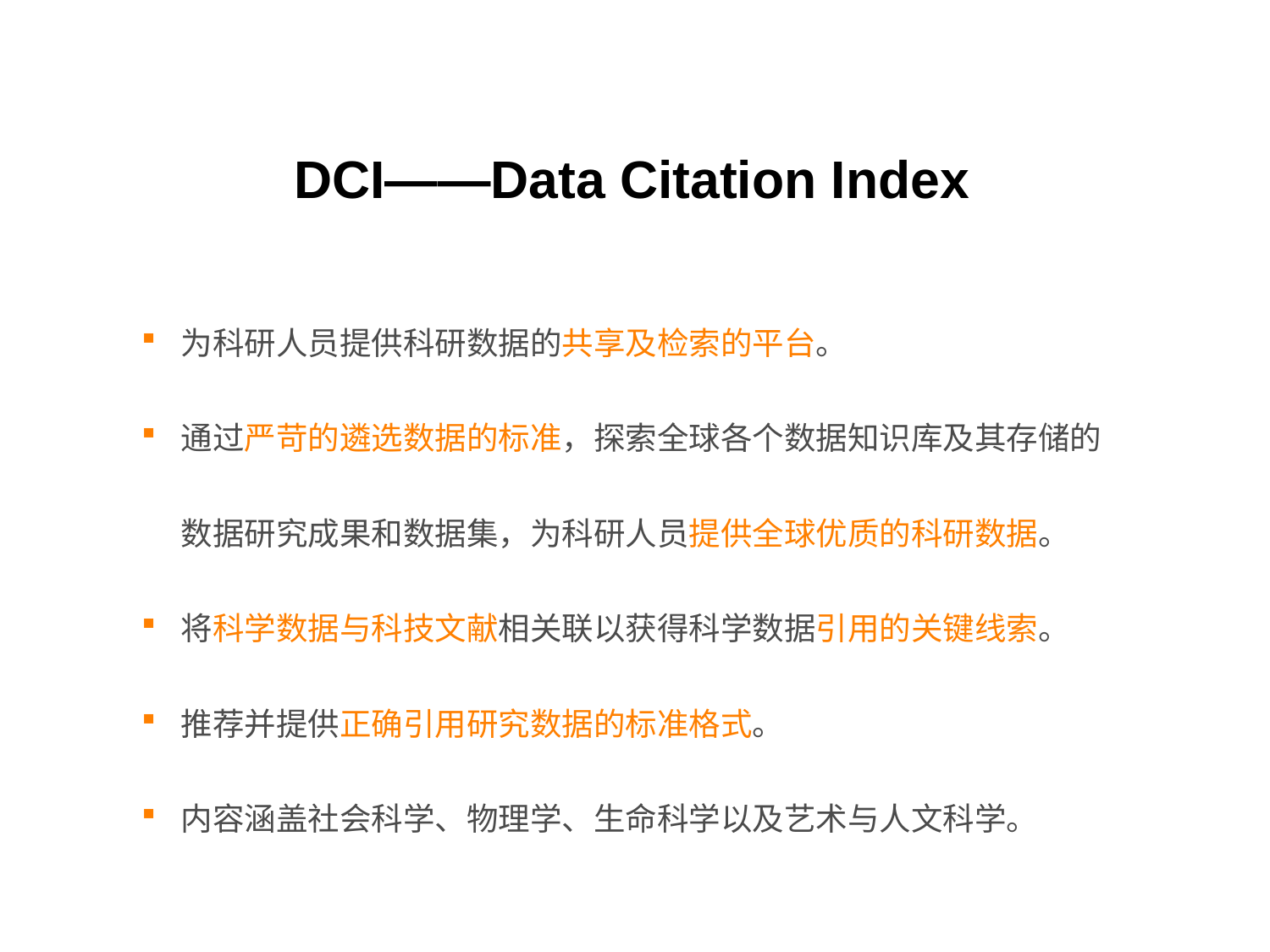

DCI——Data Citation Index
为科研人员提供科研数据的共享及检索的平台。
通过严苛的遴选数据的标准，探索全球各个数据知识库及其存储的数据研究成果和数据集，为科研人员提供全球优质的科研数据。
将科学数据与科技文献相关联以获得科学数据引用的关键线索。
推荐并提供正确引用研究数据的标准格式。
内容涵盖社会科学、物理学、生命科学以及艺术与人文科学。